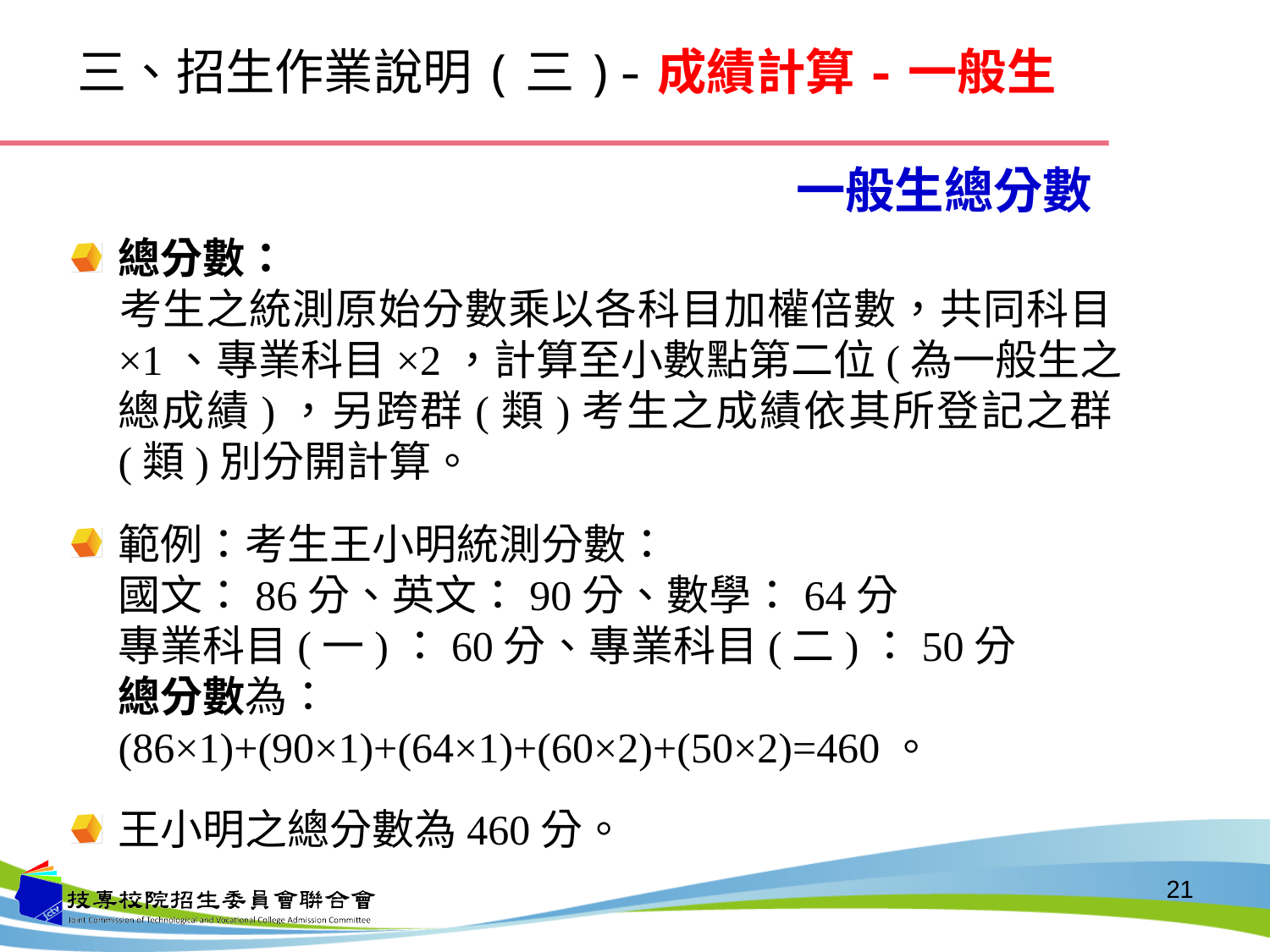

三、招生作業說明(三)-成績計算-一般生
一般生總分數
總分數：
      考生之統測原始分數乘以各科目加權倍數，共同科目×1、專業科目×2，計算至小數點第二位(為一般生之總成績)，另跨群(類)考生之成績依其所登記之群(類)別分開計算。
範例：考生王小明統測分數：
國文：86分、英文：90分、數學：64分
專業科目(一)：60分、專業科目(二)：50分
總分數為：(86×1)+(90×1)+(64×1)+(60×2)+(50×2)=460。
王小明之總分數為460分。
21